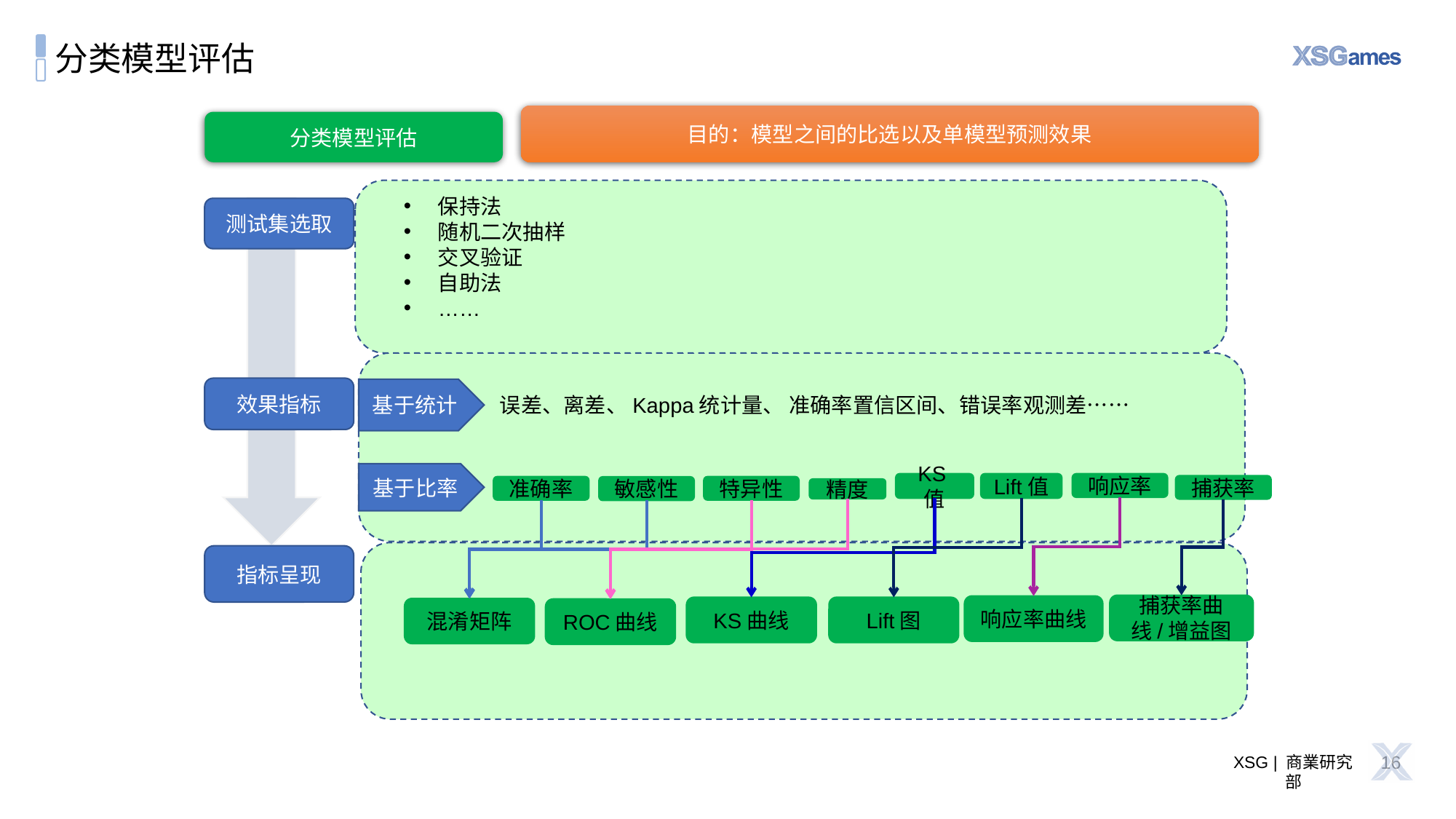

# 分类模型评估
目的：模型之间的比选以及单模型预测效果
分类模型评估

保持法
随机二次抽样
交叉验证
自助法
……

测试集选取

效果指标
基于统计
误差、离差、Kappa统计量、 准确率置信区间、错误率观测差……
基于比率
响应率
KS值
Lift值
捕获率
准确率
特异性
敏感性
精度

指标呈现
捕获率曲线/增益图
响应率曲线
KS曲线
Lift图
混淆矩阵
ROC曲线
16